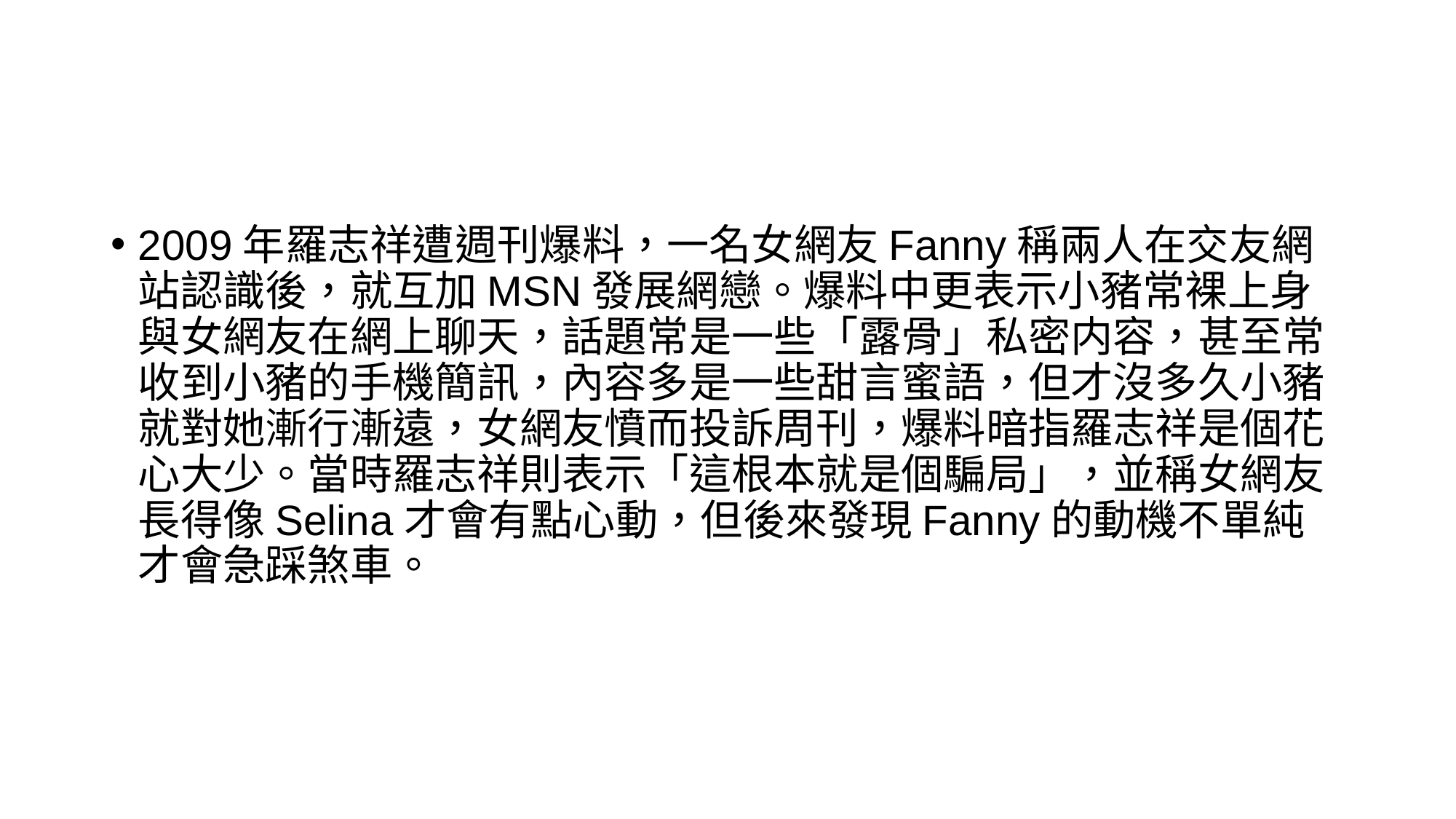

#
2009年羅志祥遭週刊爆料，一名女網友Fanny稱兩人在交友網站認識後，就互加MSN發展網戀。爆料中更表示小豬常裸上身與女網友在網上聊天，話題常是一些「露骨」私密内容，甚至常收到小豬的手機簡訊，內容多是一些甜言蜜語，但才沒多久小豬就對她漸行漸遠，女網友憤而投訴周刊，爆料暗指羅志祥是個花心大少。當時羅志祥則表示「這根本就是個騙局」，並稱女網友長得像Selina才會有點心動，但後來發現Fanny的動機不單純才會急踩煞車。